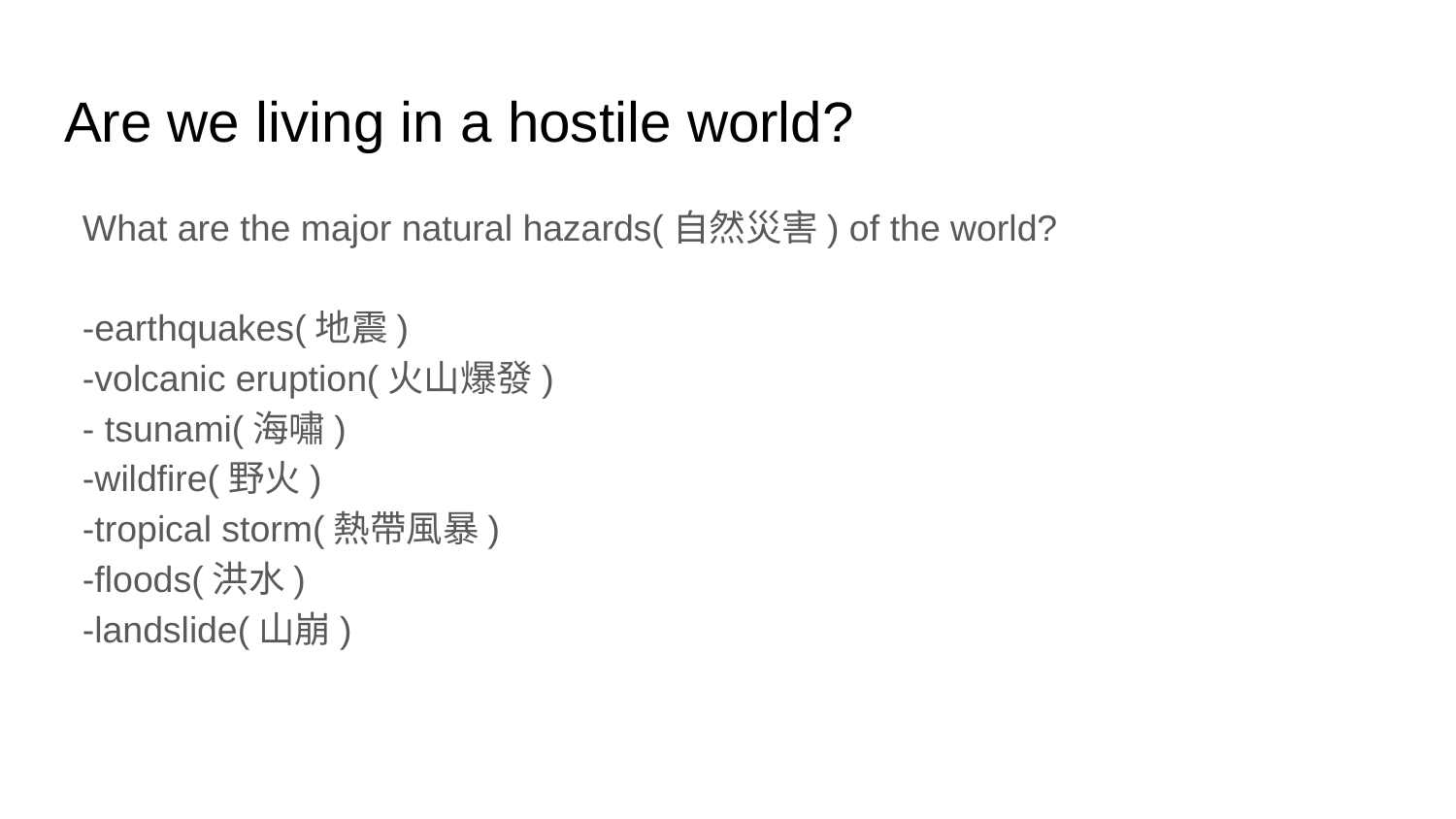

# Are we living in a hostile world?
What are the major natural hazards(自然災害) of the world?

-earthquakes(地震)
-volcanic eruption(火山爆發)
- tsunami(海嘯)
-wildfire(野火)
-tropical storm(熱帶風暴)
-floods(洪水)
-landslide(山崩)